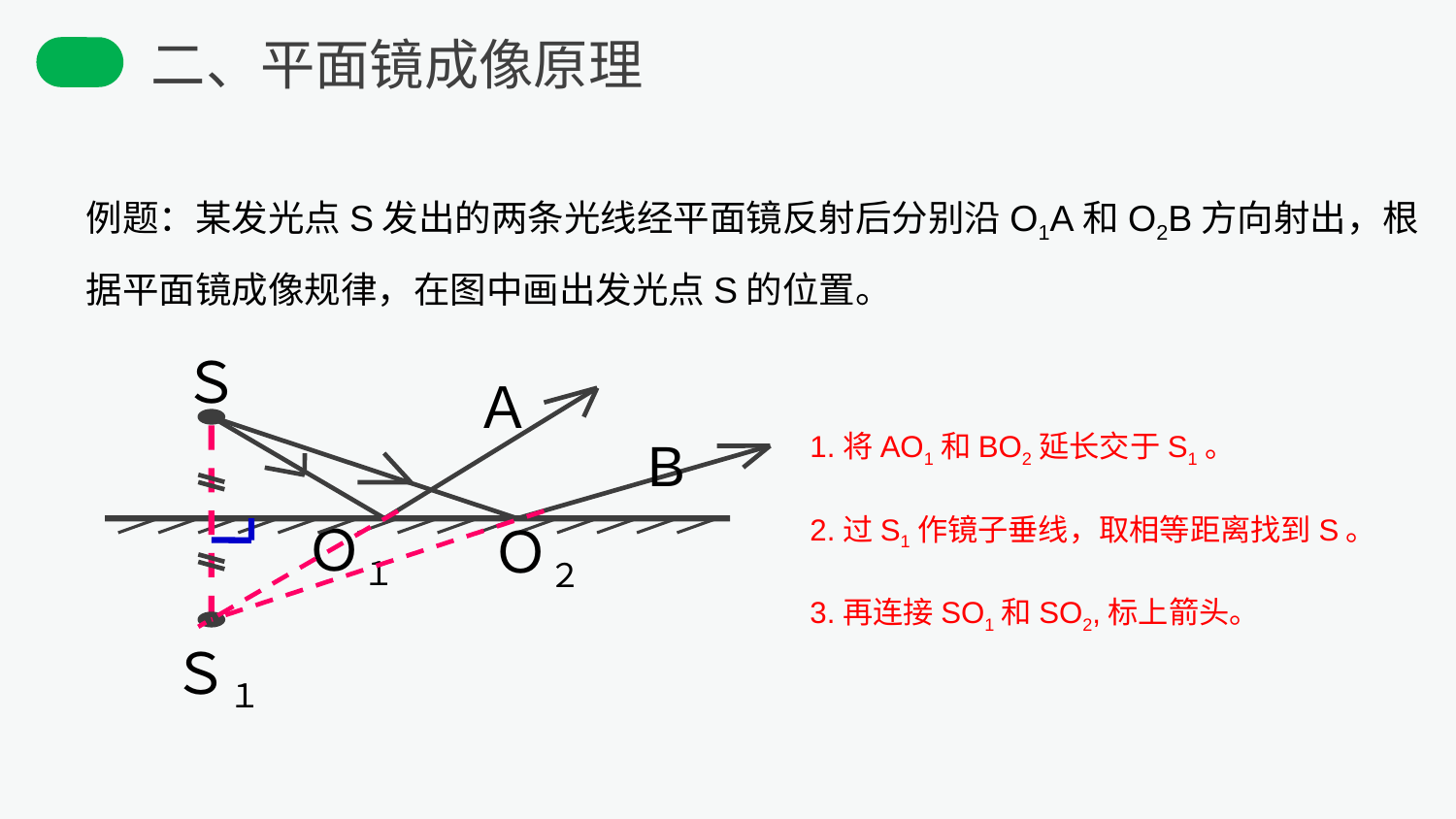

二、平面镜成像原理
例题：某发光点S发出的两条光线经平面镜反射后分别沿O1A和O2B方向射出，根据平面镜成像规律，在图中画出发光点S的位置。
Ｓ

Ａ
1.将AO1和BO2延长交于S1。
2.过S1作镜子垂线，取相等距离找到S。
3.再连接SO1和SO2,标上箭头。

B

Ｏ１
Ｏ２

Ｓ１